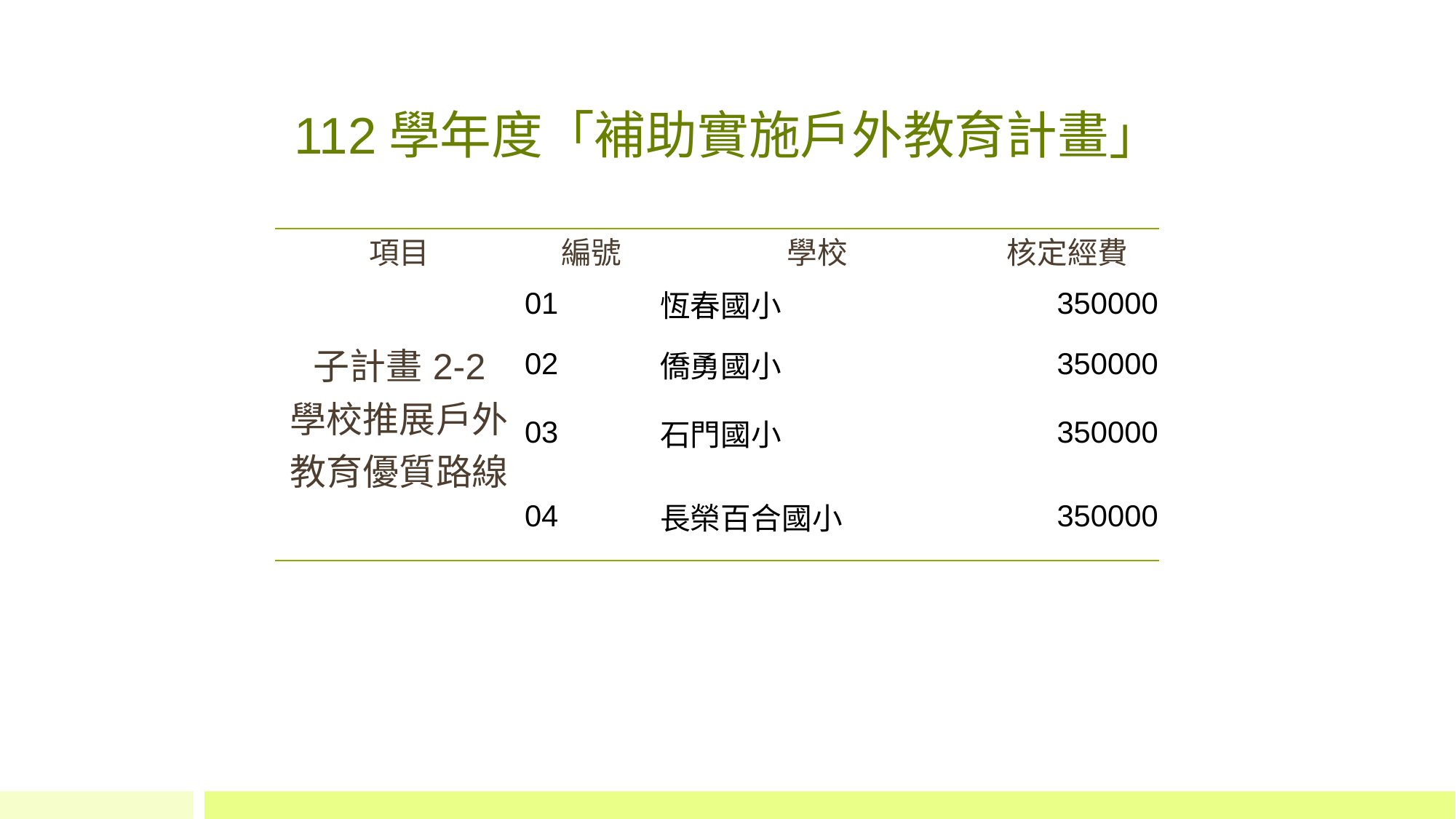

# 112學年度「補助實施戶外教育計畫」
| 項目 | 編號 | 學校 | 核定經費 |
| --- | --- | --- | --- |
| 子計畫2-2 學校推展戶外 教育優質路線 | 01 | 恆春國小 | 350000 |
|  | 02 | 僑勇國小 | 350000 |
|  | 03 | 石門國小 | 350000 |
|  | 04 | 長榮百合國小 | 350000 |